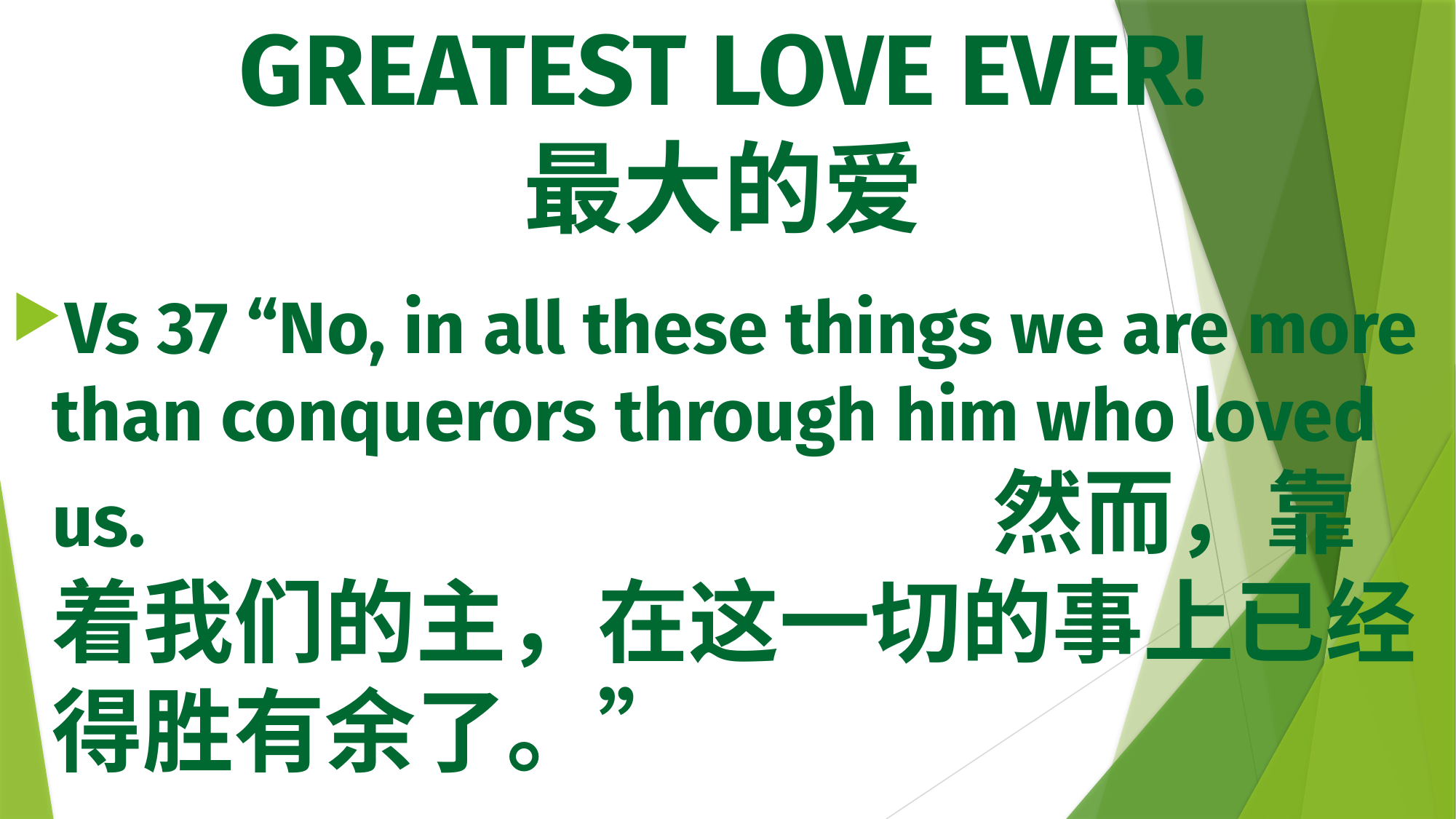

# GREATEST LOVE EVER! 最大的爱
Vs 37 “No, in all these things we are more than conquerors through him who loved us.                                                然而，靠着我们的主，在这一切的事上已经得胜有余了。”